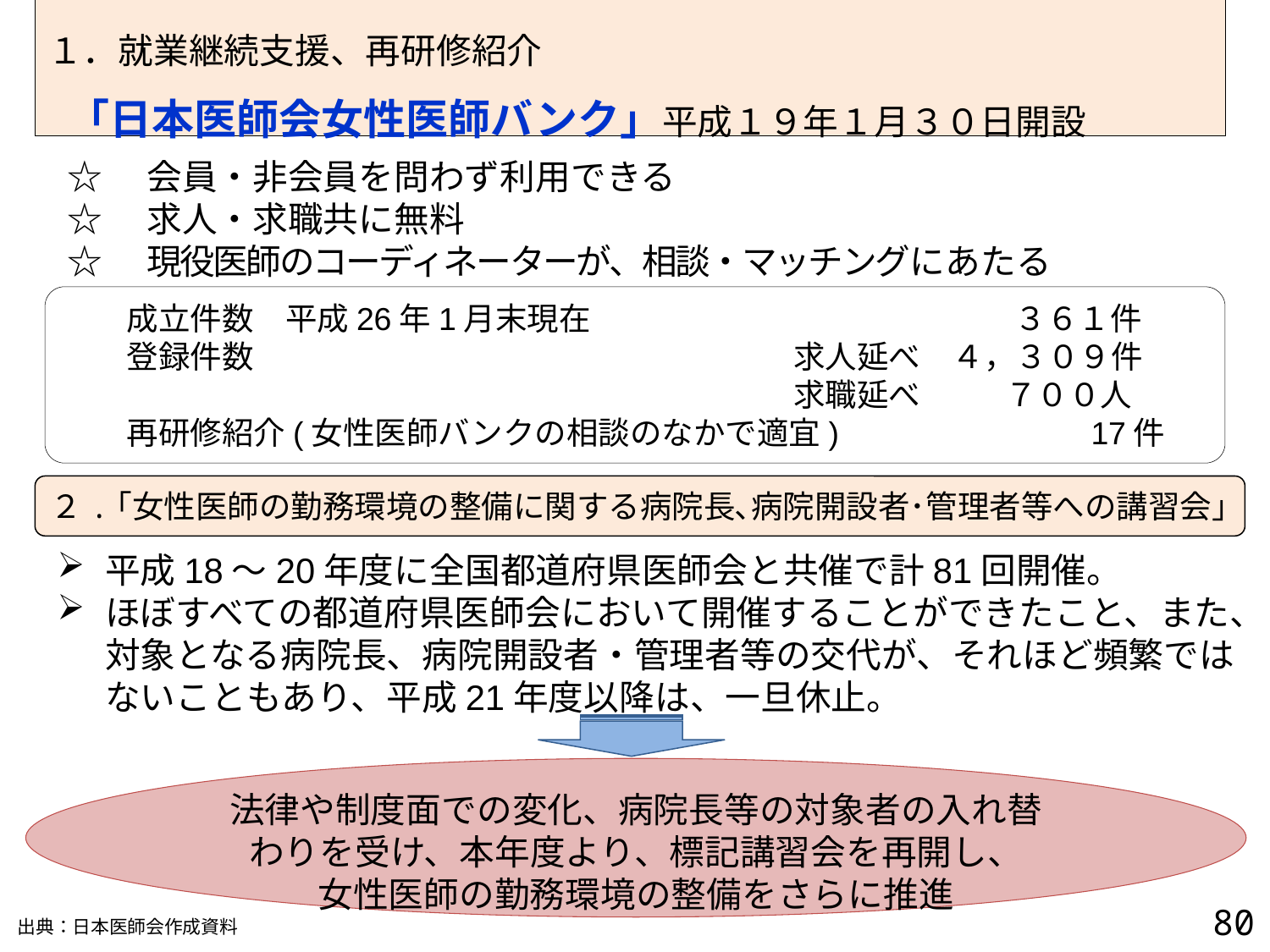

# １．就業継続支援、再研修紹介
「日本医師会女性医師バンク」平成１９年１月３０日開設
☆　会員・非会員を問わず利用できる
☆　求人・求職共に無料
☆　現役医師のコーディネーターが、相談・マッチングにあたる
　　成立件数　平成26年1月末現在　　　　　　   　　　　　   　３６１件
　　登録件数　　　　　　　　　　　　　　　　　求人延べ　４，３０９件
　　　　　　　　　　　　　　　　　　　　　　　求職延べ　   　７００人
　　再研修紹介(女性医師バンクの相談のなかで適宜)　　　　　  　　17件
２.｢女性医師の勤務環境の整備に関する病院長､病院開設者･管理者等への講習会｣

平成18～20年度に全国都道府県医師会と共催で計81回開催。
ほぼすべての都道府県医師会において開催することができたこと、また、対象となる病院長、病院開設者・管理者等の交代が、それほど頻繁ではないこともあり、平成21年度以降は、一旦休止。

法律や制度面での変化、病院長等の対象者の入れ替わりを受け、本年度より、標記講習会を再開し、
女性医師の勤務環境の整備をさらに推進
80
出典：日本医師会作成資料